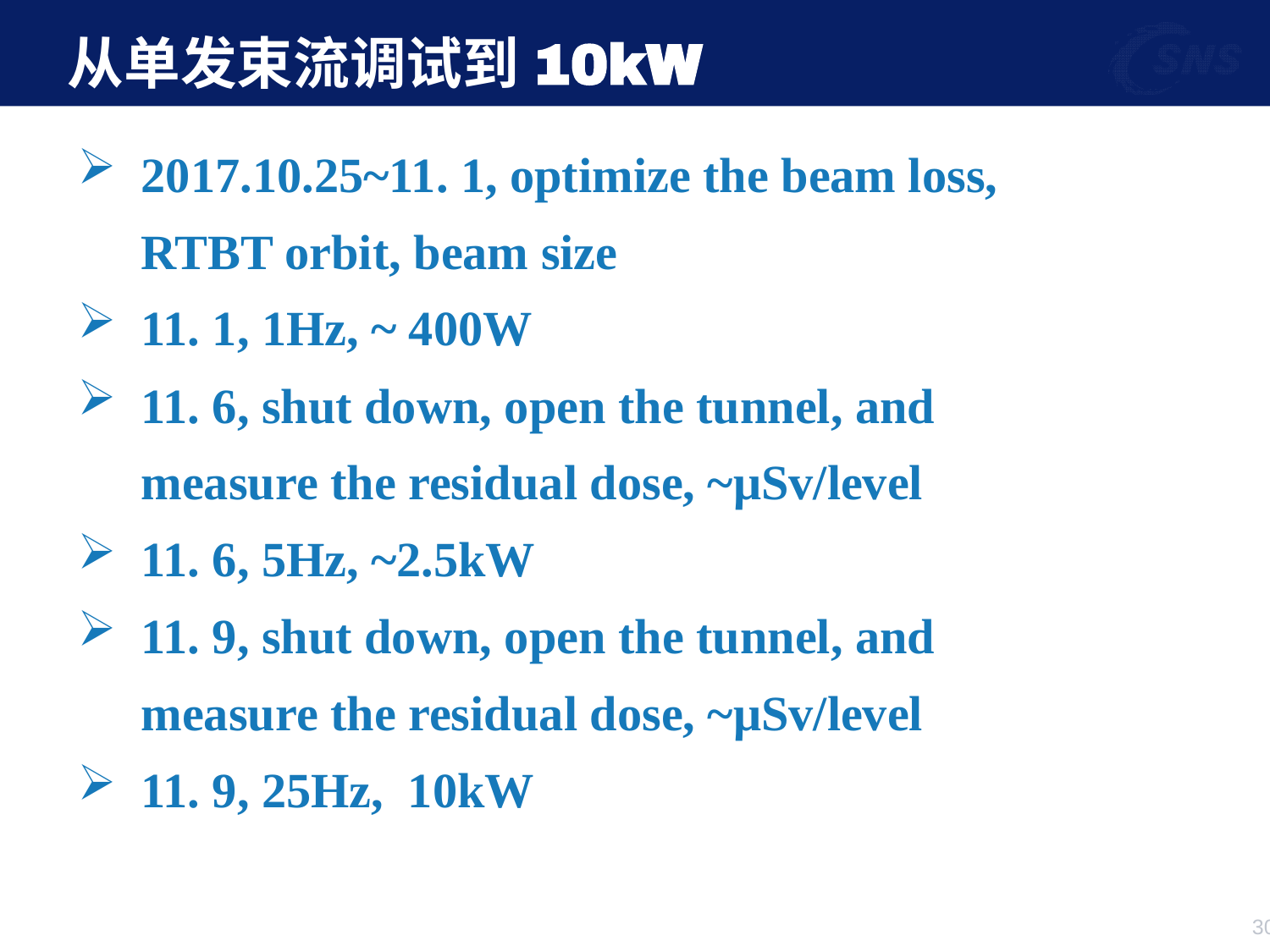

# 从单发束流调试到10kW
2017.10.25~11. 1, optimize the beam loss, RTBT orbit, beam size
11. 1, 1Hz, ~ 400W
11. 6, shut down, open the tunnel, and measure the residual dose, ~μSv/level
11. 6, 5Hz, ~2.5kW
11. 9, shut down, open the tunnel, and measure the residual dose, ~μSv/level
11. 9, 25Hz,  10kW